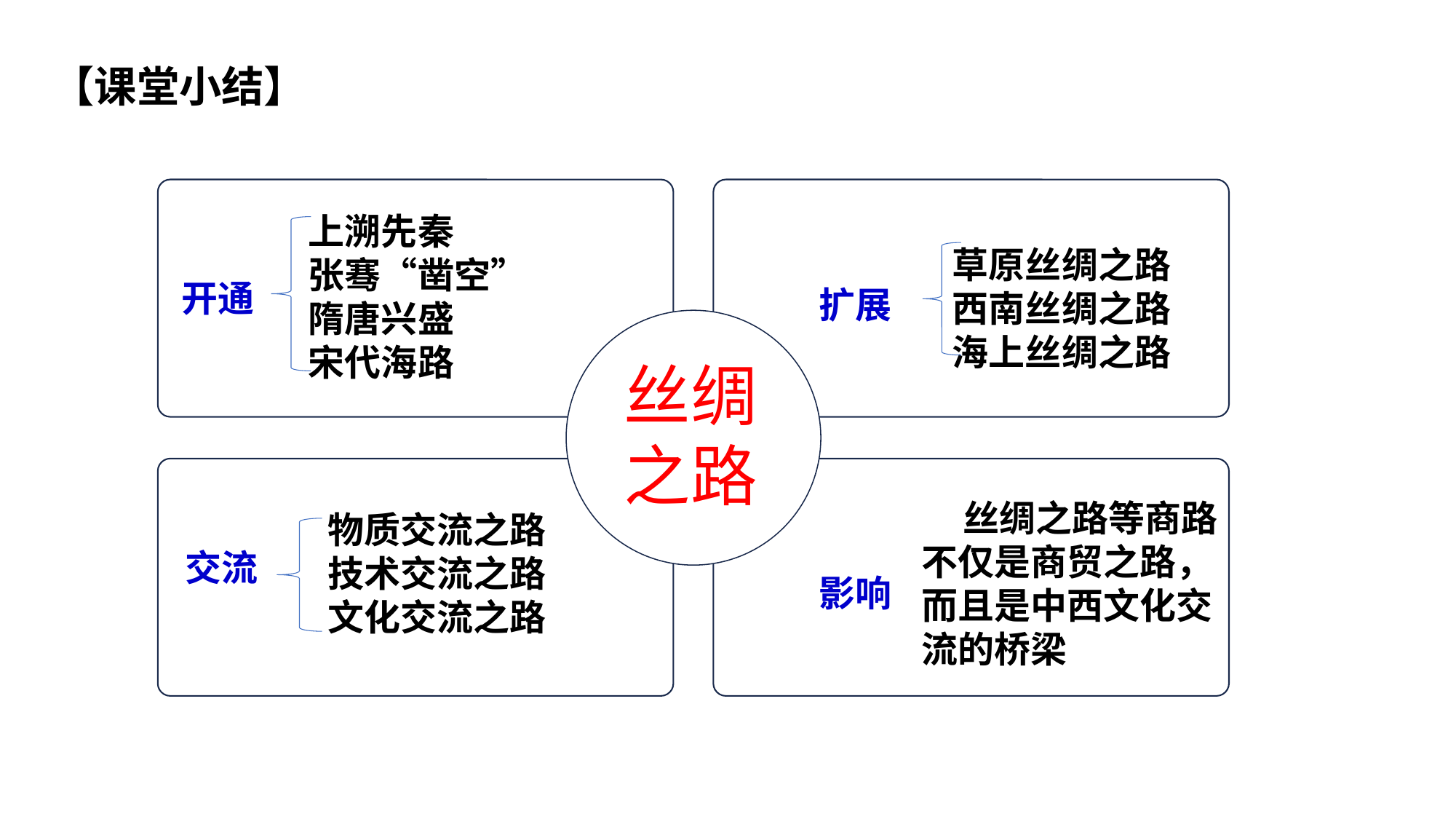

【课堂小结】

上溯先秦
张骞“凿空”
隋唐兴盛
宋代海路

草原丝绸之路
西南丝绸之路
海上丝绸之路

开通
扩展

丝绸
之路

    丝绸之路等商路不仅是商贸之路，而且是中西文化交流的桥梁
物质交流之路
技术交流之路
文化交流之路

交流
影响